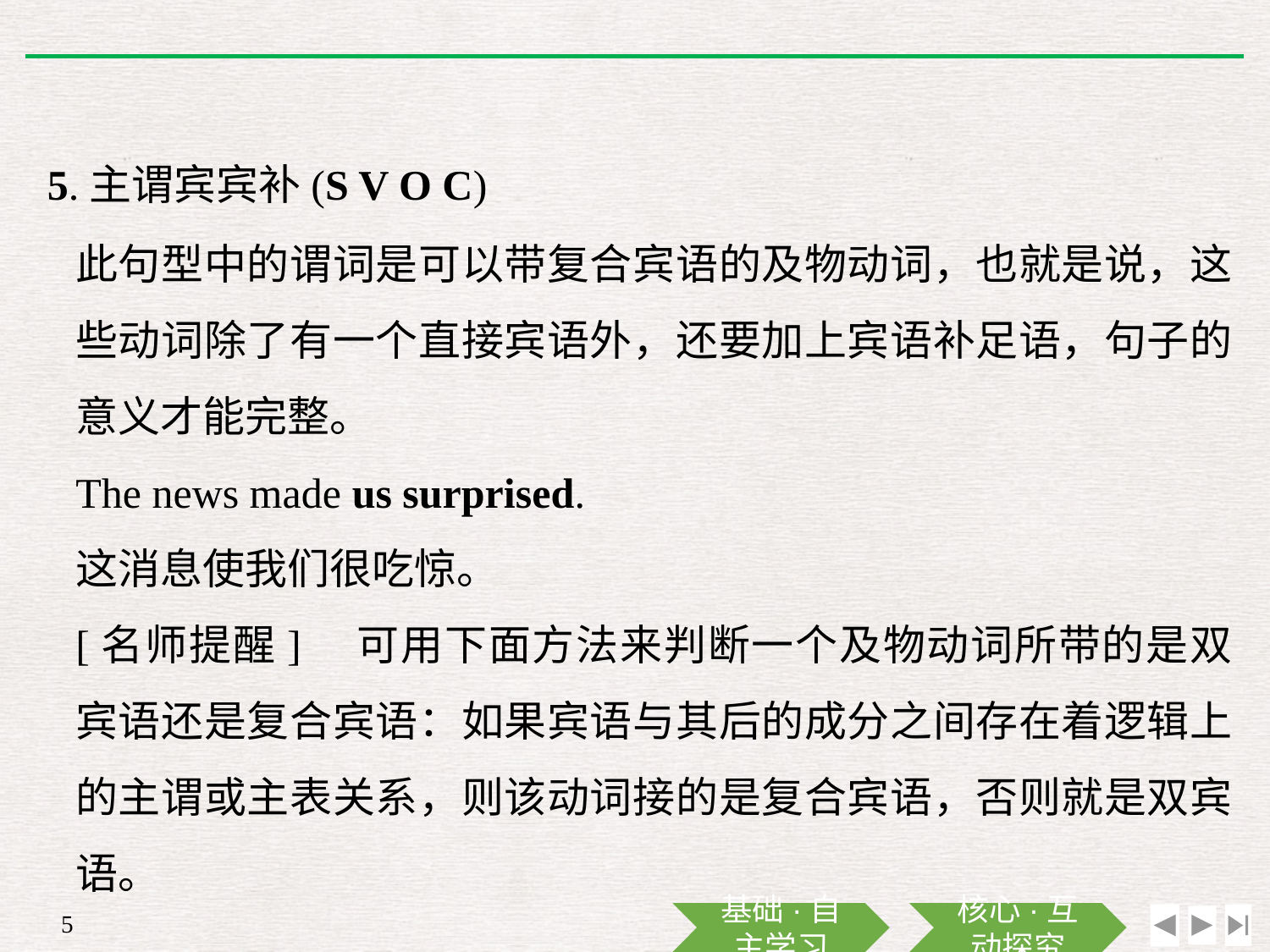

5.主谓宾宾补(S V O C)
此句型中的谓词是可以带复合宾语的及物动词，也就是说，这些动词除了有一个直接宾语外，还要加上宾语补足语，句子的意义才能完整。
The news made us surprised.
这消息使我们很吃惊。
[名师提醒]　可用下面方法来判断一个及物动词所带的是双宾语还是复合宾语：如果宾语与其后的成分之间存在着逻辑上的主谓或主表关系，则该动词接的是复合宾语，否则就是双宾语。